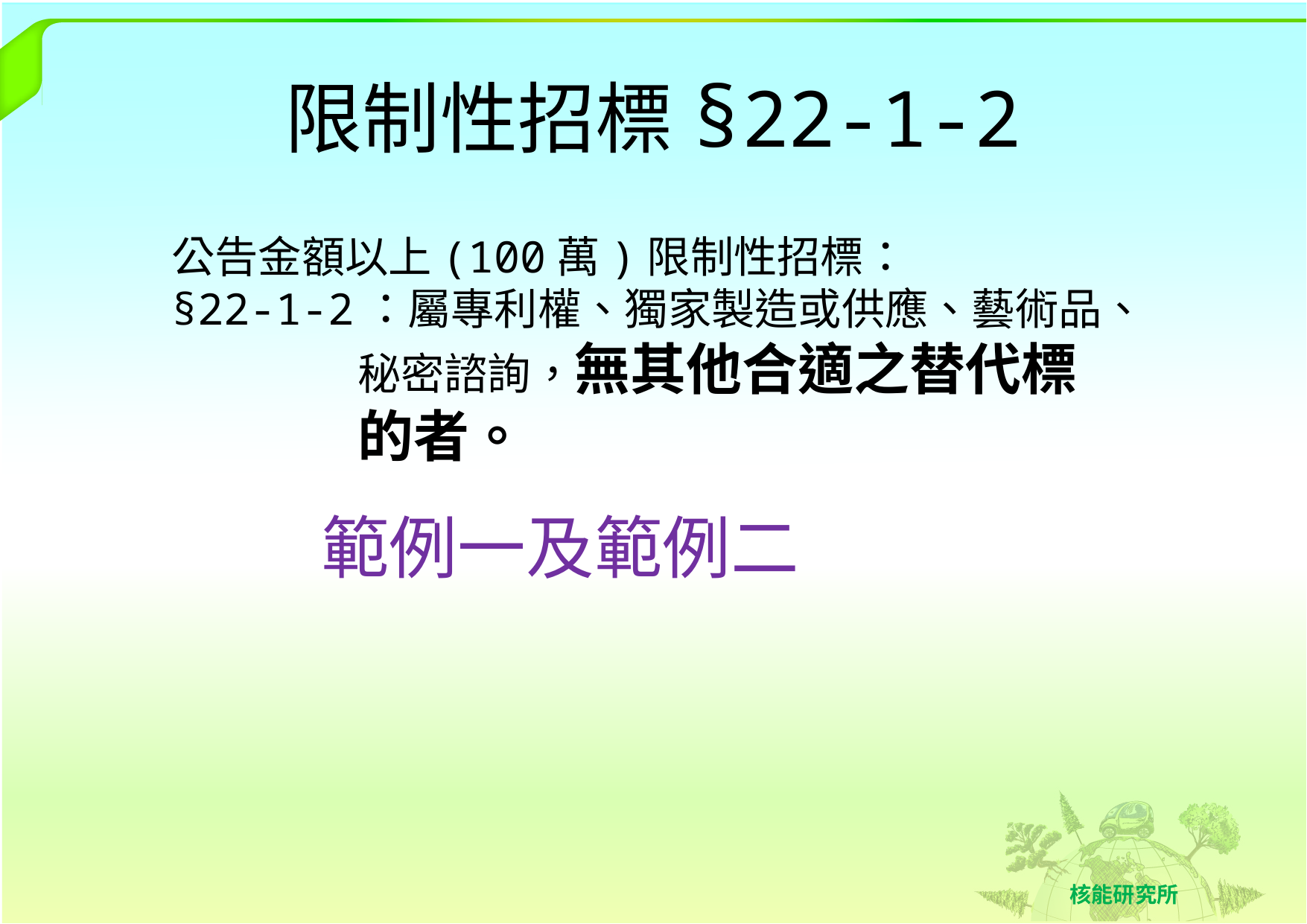

# 限制性招標§22-1-2
公告金額以上(100萬)限制性招標：
§22-1-2：屬專利權、獨家製造或供應、藝術品、秘密諮詢，無其他合適之替代標的者。
範例一及範例二